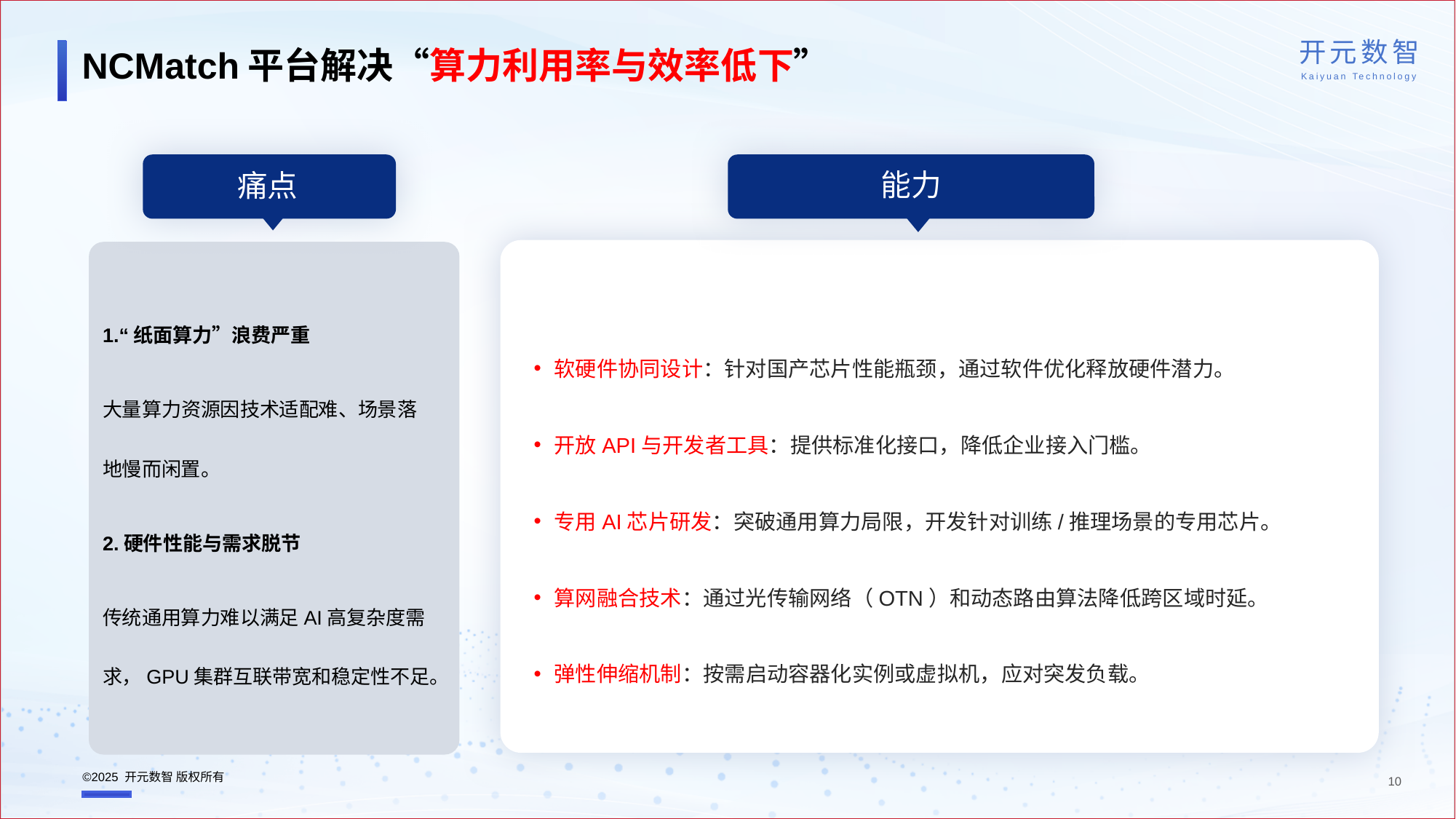

NCMatch平台解决“算力利用率与效率低下”

痛点

能力

1.“纸面算力”浪费严重
大量算力资源因技术适配难、场景落地慢而闲置。
2.硬件性能与需求脱节
传统通用算力难以满足AI高复杂度需求，GPU集群互联带宽和稳定性不足。
软硬件协同设计：针对国产芯片性能瓶颈，通过软件优化释放硬件潜力。
开放API与开发者工具：提供标准化接口，降低企业接入门槛。
专用AI芯片研发：突破通用算力局限，开发针对训练/推理场景的专用芯片。
算网融合技术：通过光传输网络（OTN）和动态路由算法降低跨区域时延。
弹性伸缩机制：按需启动容器化实例或虚拟机，应对突发负载。